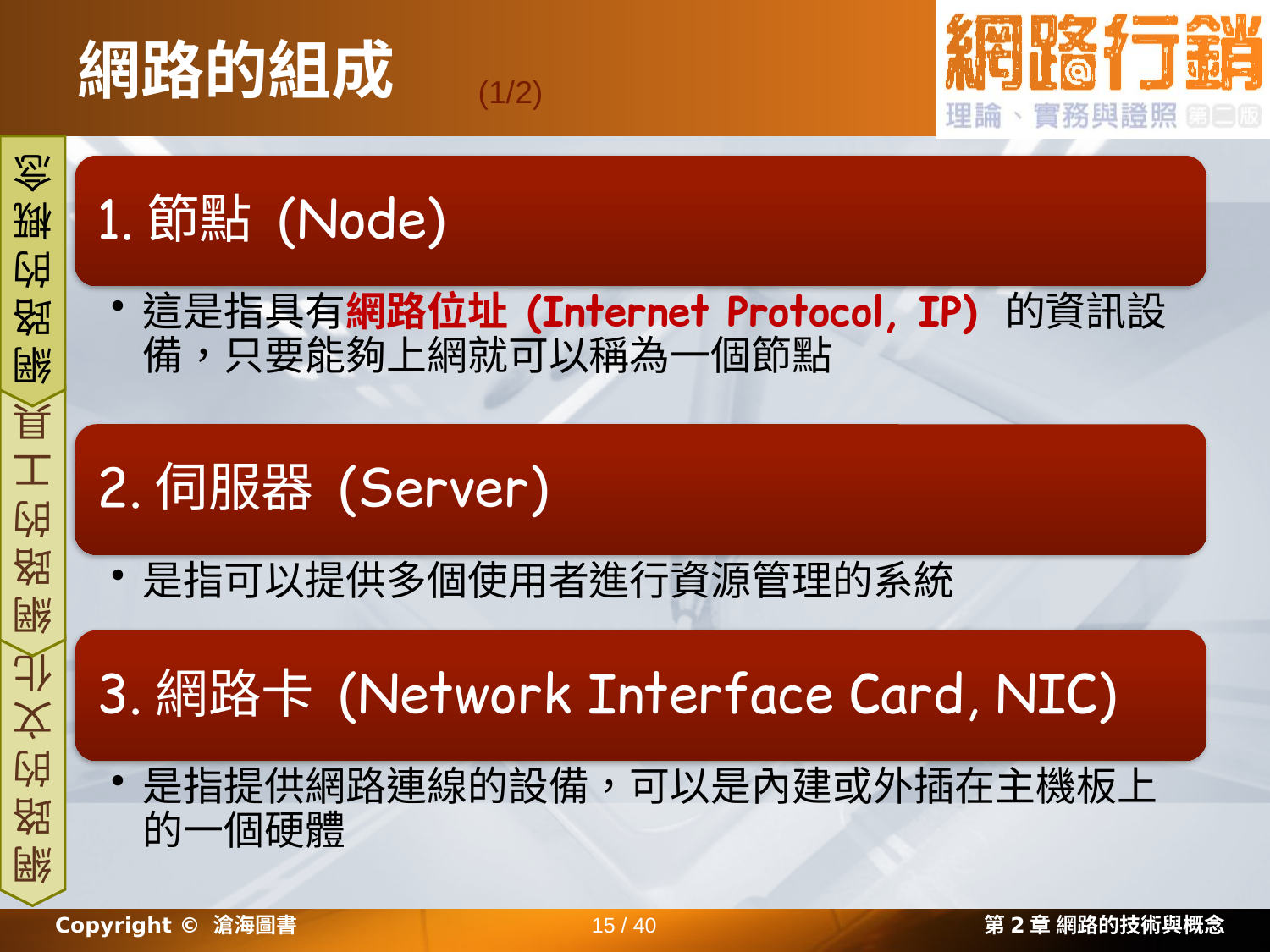

# 網路的組成
(1/2)
1.節點 (Node)
這是指具有網路位址 (Internet Protocol, IP) 的資訊設備，只要能夠上網就可以稱為一個節點
2.伺服器 (Server)
是指可以提供多個使用者進行資源管理的系統
3.網路卡 (Network Interface Card, NIC)
是指提供網路連線的設備，可以是內建或外插在主機板上的一個硬體
網路的概念
網路的工具
網路的文化
Copyright © 滄海圖書
15 / 40
第2章 網路的技術與概念